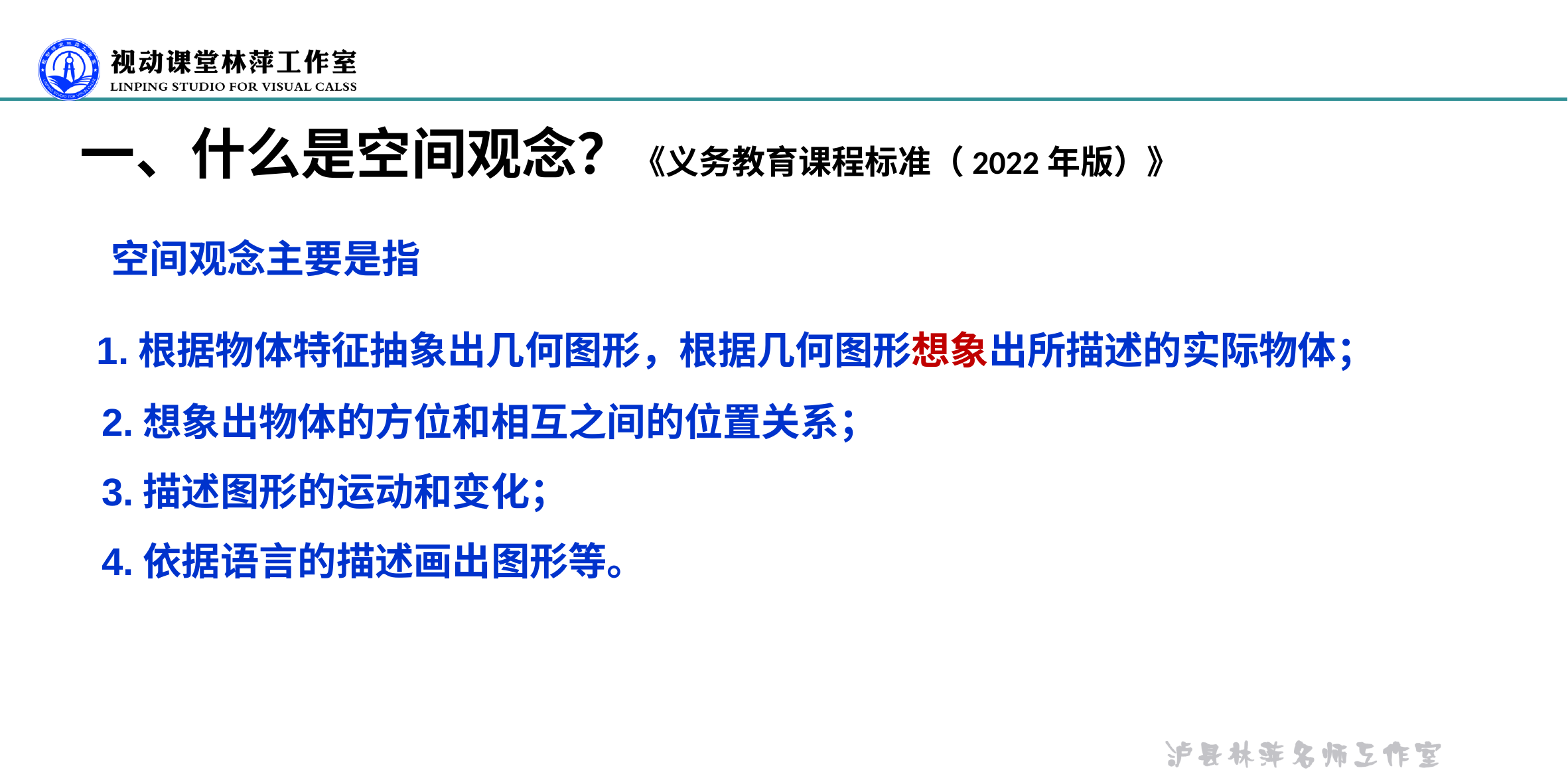

一、什么是空间观念？《义务教育课程标准（2022年版）》
  空间观念主要是指
  1.根据物体特征抽象出几何图形，根据几何图形想象出所描述的实际物体；
   2.想象出物体的方位和相互之间的位置关系；
   3.描述图形的运动和变化；
   4.依据语言的描述画出图形等。